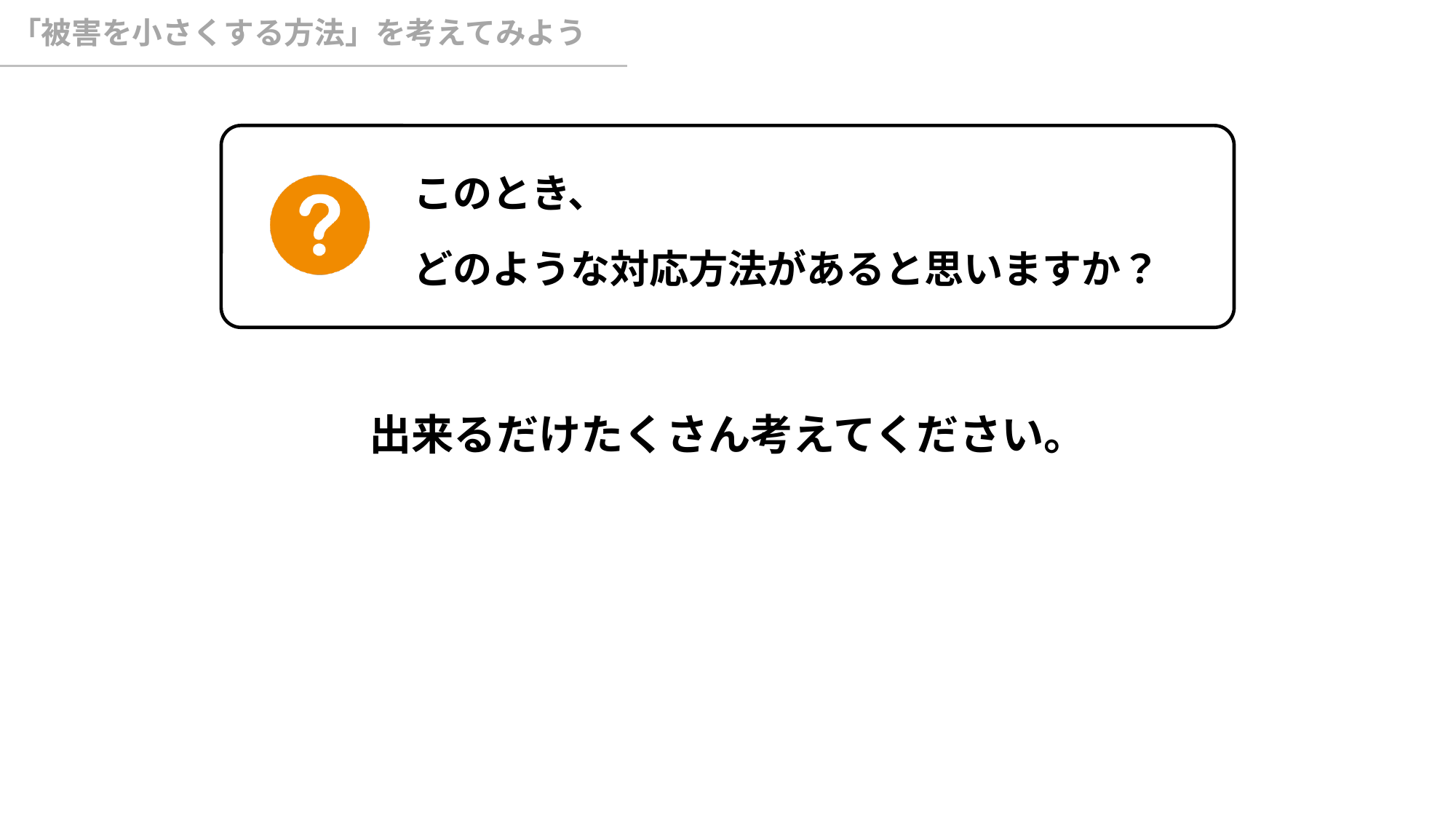

# 「被害を小さくする方法」を考えてみよう
このとき、
どのような対応方法があると思いますか？
出来るだけたくさん考えてください。